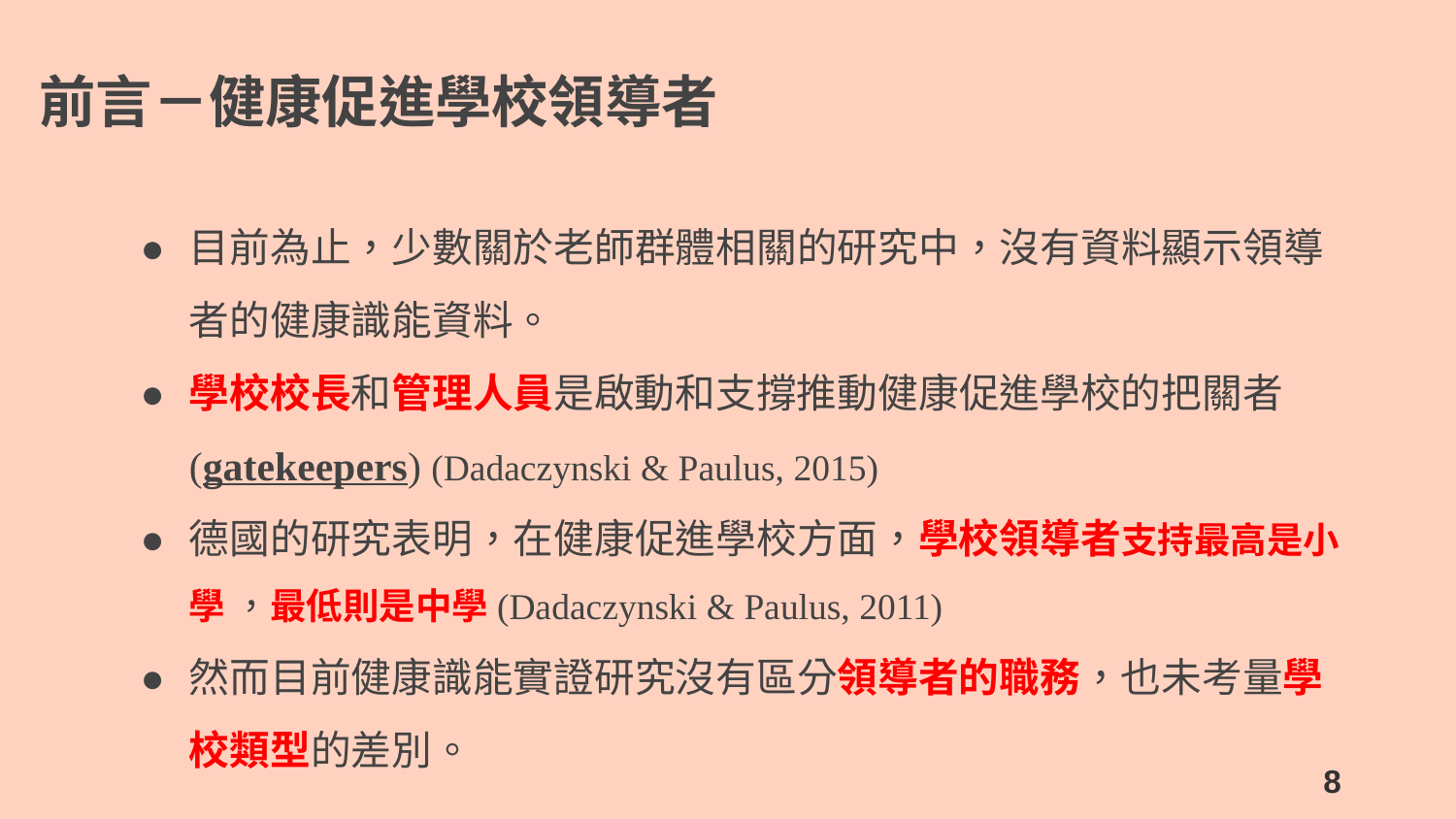

# 前言－健康促進學校領導者
目前為止，少數關於老師群體相關的研究中，沒有資料顯示領導者的健康識能資料。
學校校長和管理人員是啟動和支撐推動健康促進學校的把關者(gatekeepers) (Dadaczynski & Paulus, 2015)
德國的研究表明，在健康促進學校方面，學校領導者支持最高是小學 ，最低則是中學(Dadaczynski & Paulus, 2011)
然而目前健康識能實證研究沒有區分領導者的職務，也未考量學校類型的差別。
8